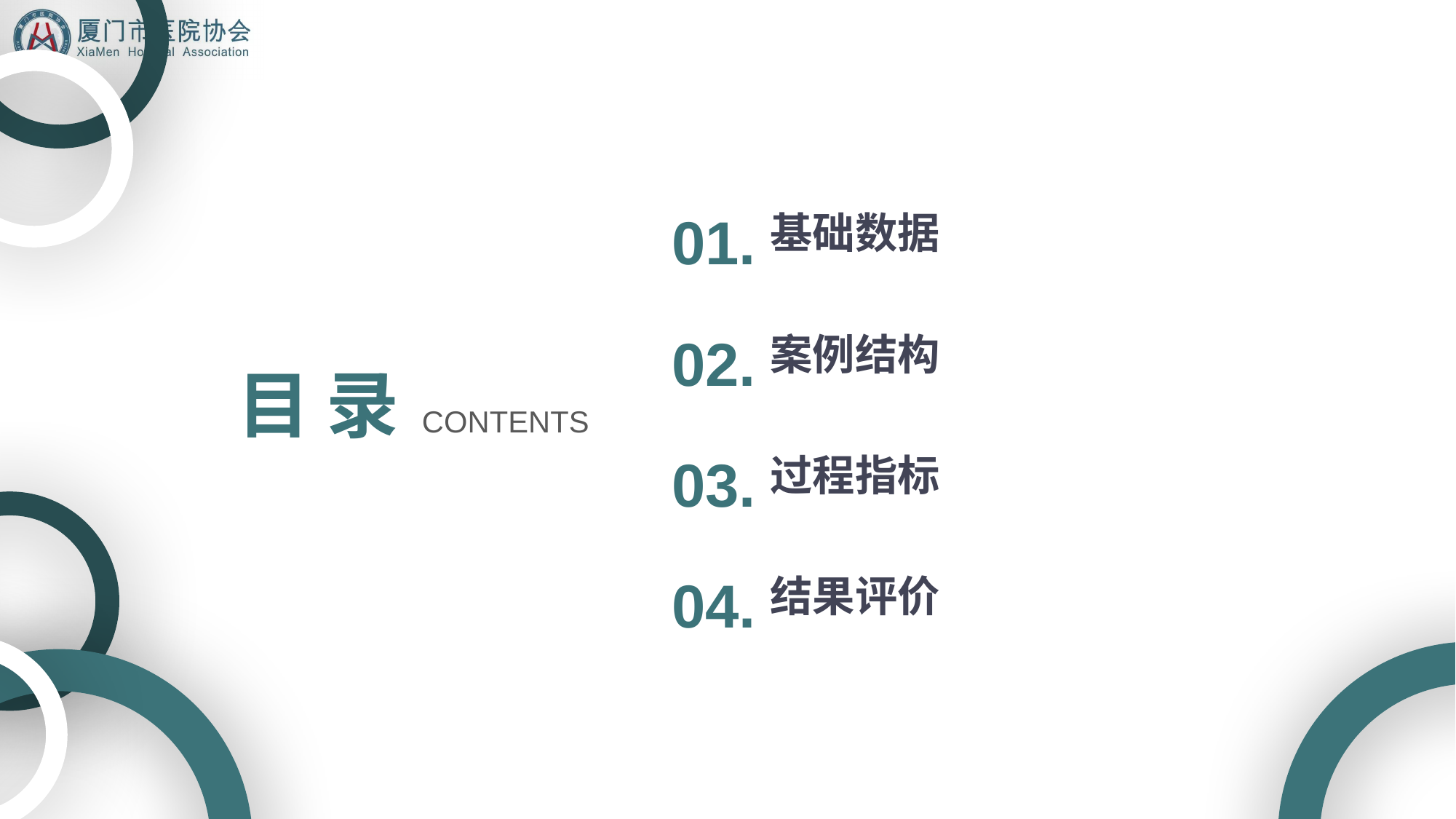

01.
基础数据
02.
案例结构
目 录
CONTENTS
03.
过程指标

04.
结果评价